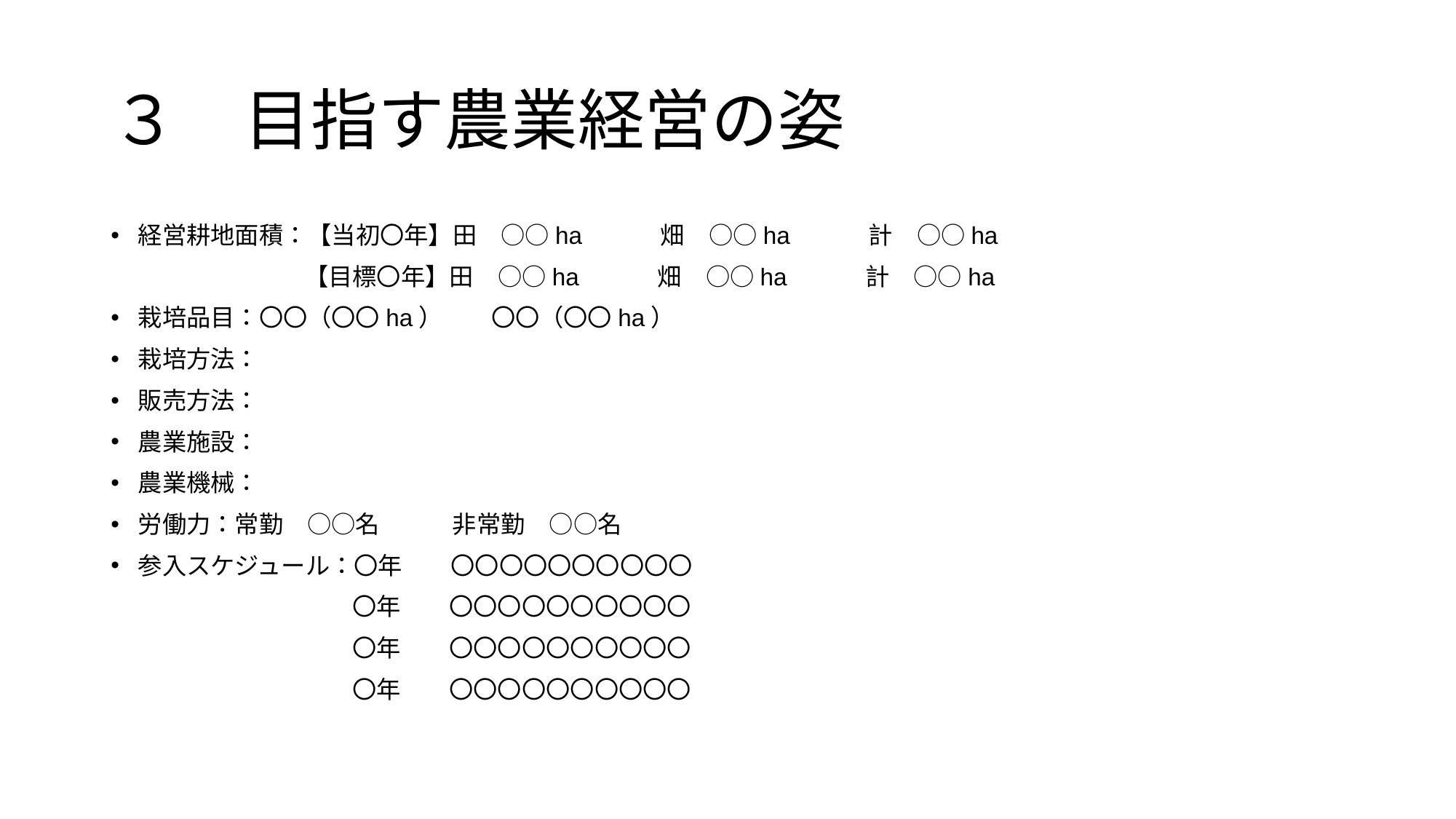

# ３　目指す農業経営の姿
経営耕地面積：【当初〇年】田　○○ha　　　畑　○○ha　　　計　○○ha
　　　　　　　　【目標〇年】田　○○ha　　　畑　○○ha　　　計　○○ha
栽培品目：〇〇（〇〇ha）　　〇〇（〇〇ha）
栽培方法：
販売方法：
農業施設：
農業機械：
労働力：常勤　○○名　　　非常勤　○○名
参入スケジュール：〇年　　〇〇〇〇〇〇〇〇〇〇
　　　　　　　　　　〇年　　〇〇〇〇〇〇〇〇〇〇
　　　　　　　　　　〇年　　〇〇〇〇〇〇〇〇〇〇
　　　　　　　　　　〇年　　〇〇〇〇〇〇〇〇〇〇